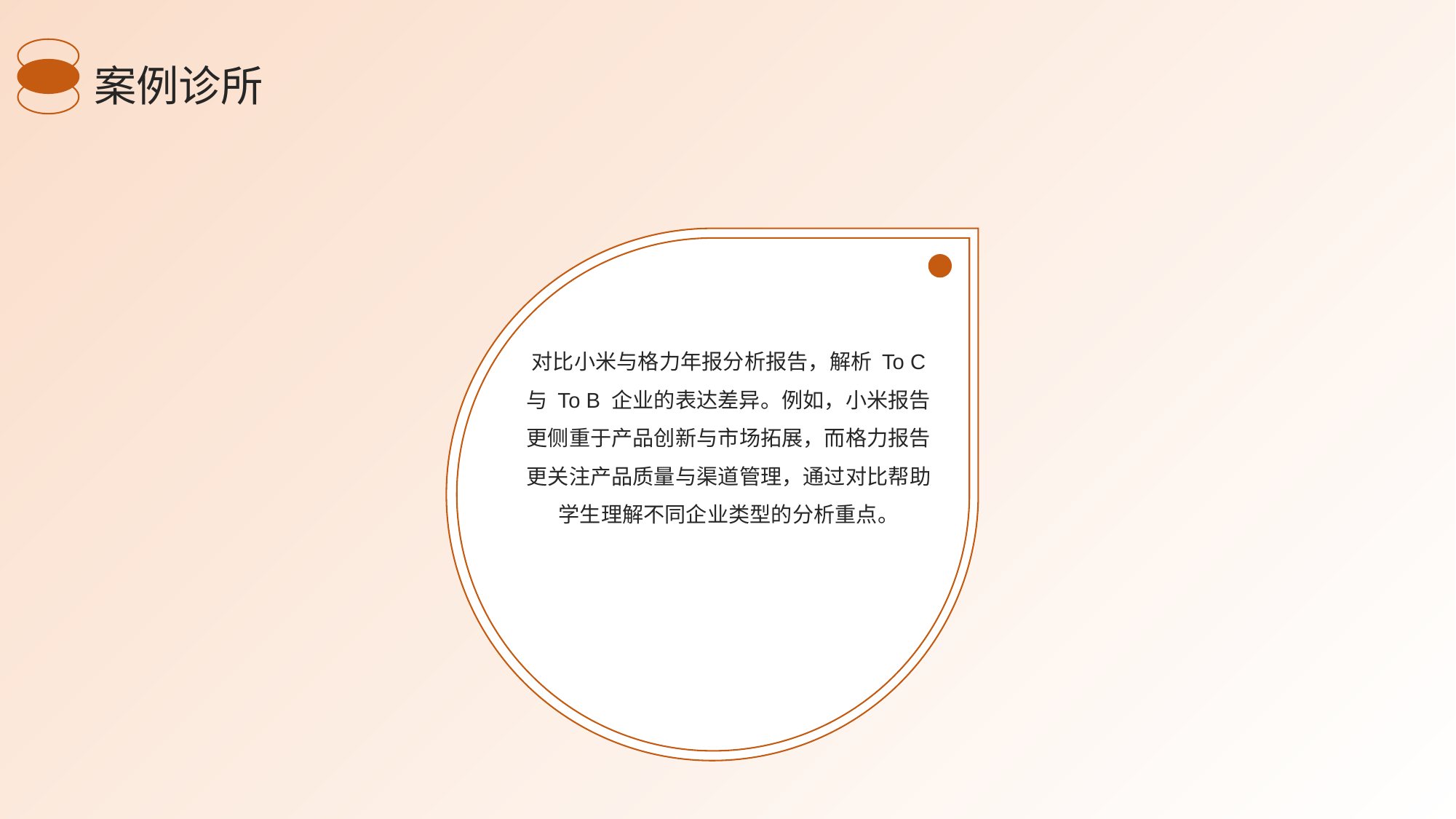

案例诊所

对比小米与格力年报分析报告，解析 To C 与 To B 企业的表达差异。例如，小米报告更侧重于产品创新与市场拓展，而格力报告更关注产品质量与渠道管理，通过对比帮助学生理解不同企业类型的分析重点。